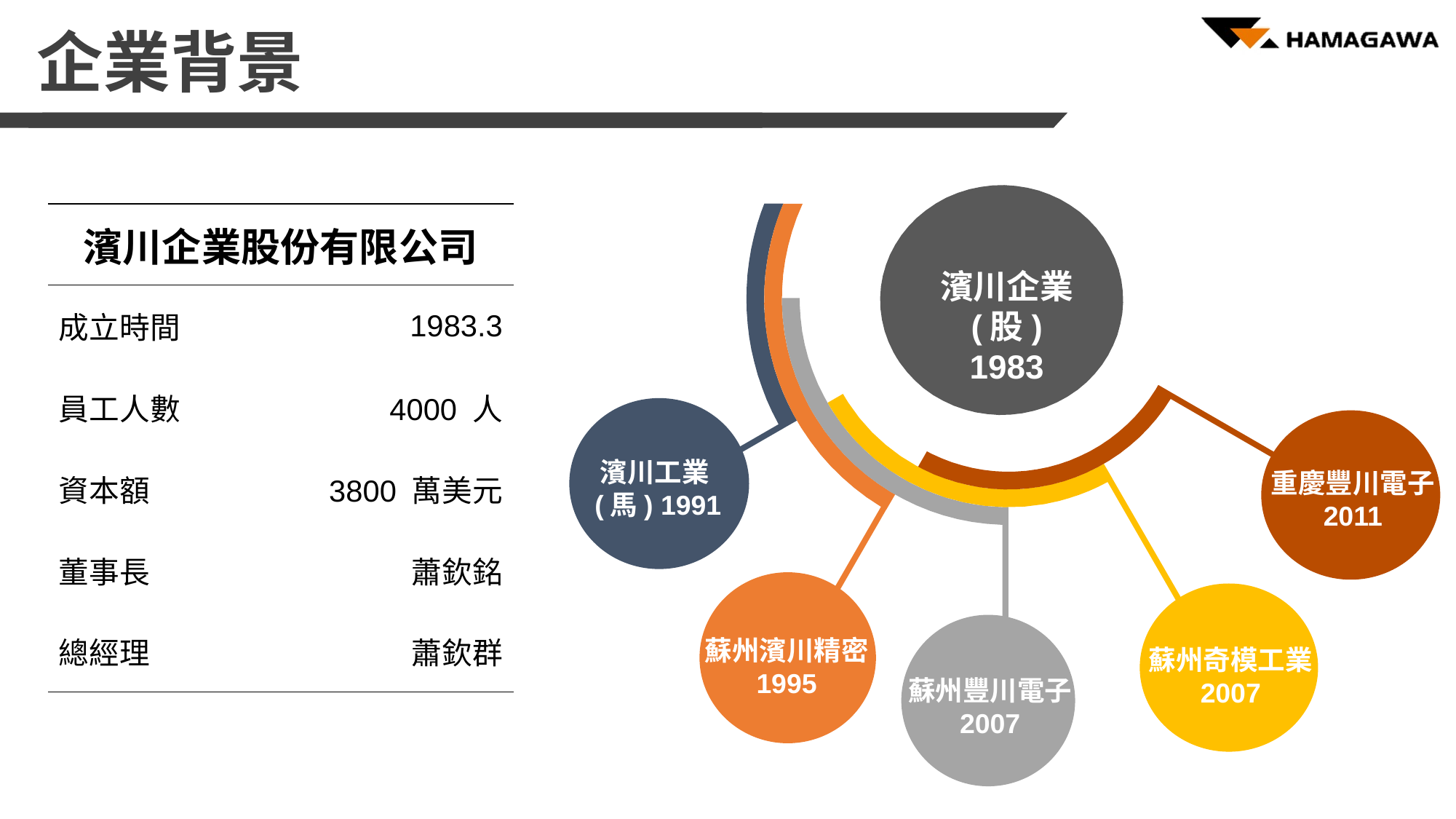

# 企業背景

| 濱川企業股份有限公司 |  |
| --- | --- |
| 成立時間 | 1983.3 |
| 員工人數 | 4000 人 |
| 資本額 | 3800 萬美元 |
| 董事長 | 蕭欽銘 |
| 總經理 | 蕭欽群 |

濱川企業 (股)
1983

濱川工業(馬) 1991
重慶豐川電子 2011

蘇州濱川精密 1995
蘇州奇模工業 2007
蘇州豐川電子 2007